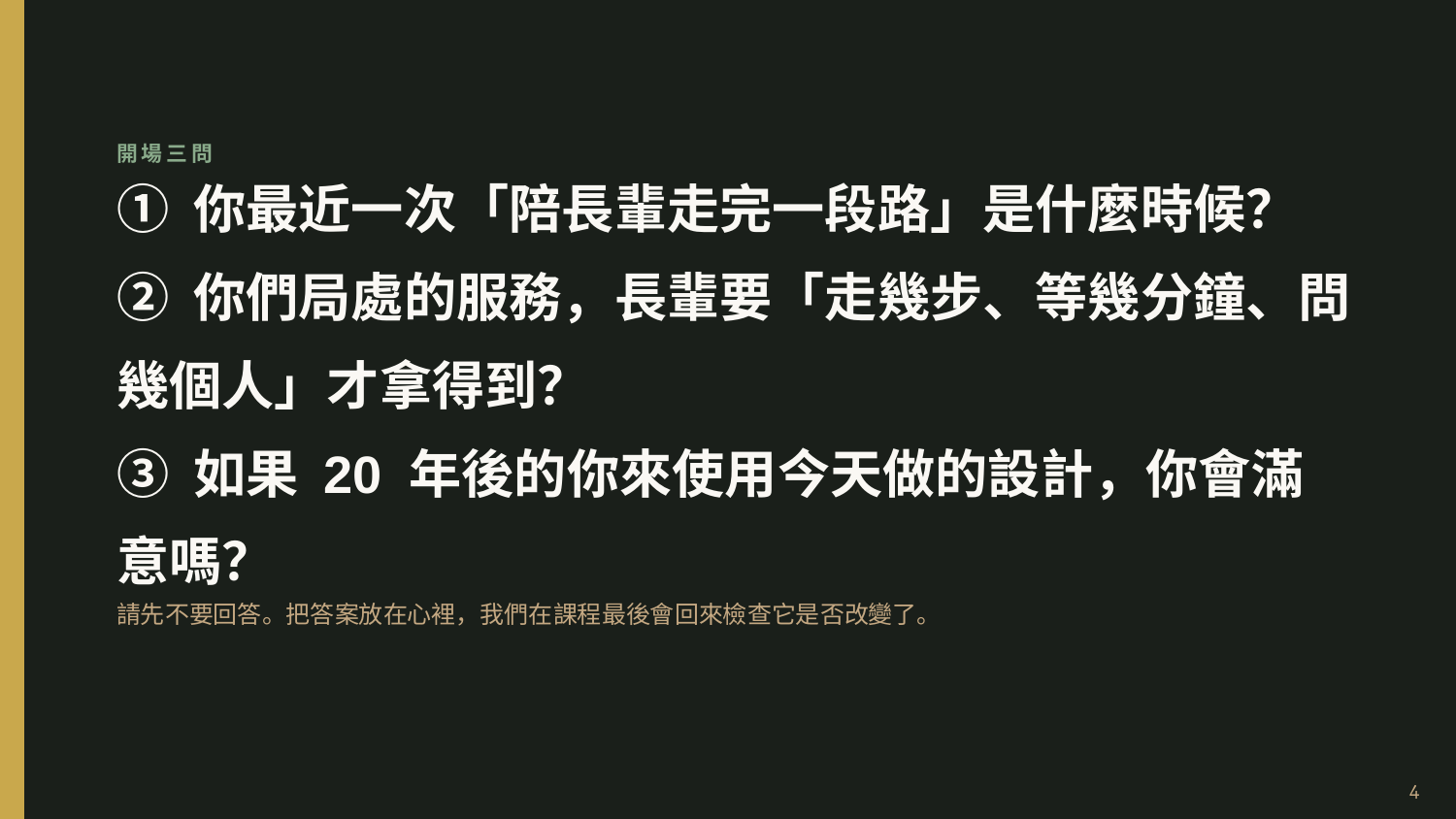

開場三問
① 你最近一次「陪長輩走完一段路」是什麼時候？
② 你們局處的服務，長輩要「走幾步、等幾分鐘、問幾個人」才拿得到？
③ 如果 20 年後的你來使用今天做的設計，你會滿意嗎？
請先不要回答。把答案放在心裡，我們在課程最後會回來檢查它是否改變了。
4